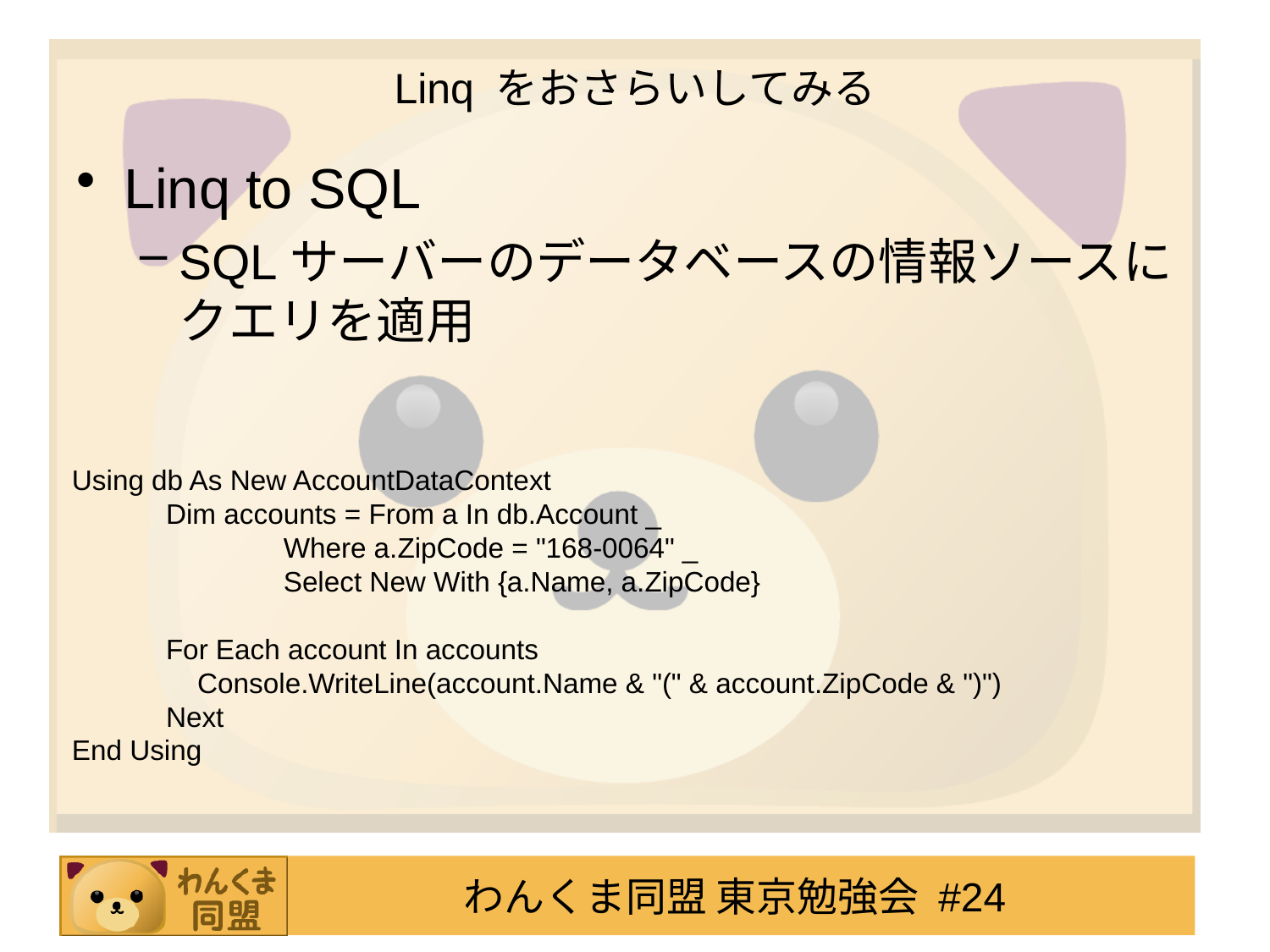

# Linq をおさらいしてみる
Linq to SQL
SQLサーバーのデータベースの情報ソースにクエリを適用
Using db As New AccountDataContext
            Dim accounts = From a In db.Account _
                           Where a.ZipCode = "168-0064" _
                           Select New With {a.Name, a.ZipCode}

            For Each account In accounts
                Console.WriteLine(account.Name & "(" & account.ZipCode & ")")
            Next
End Using